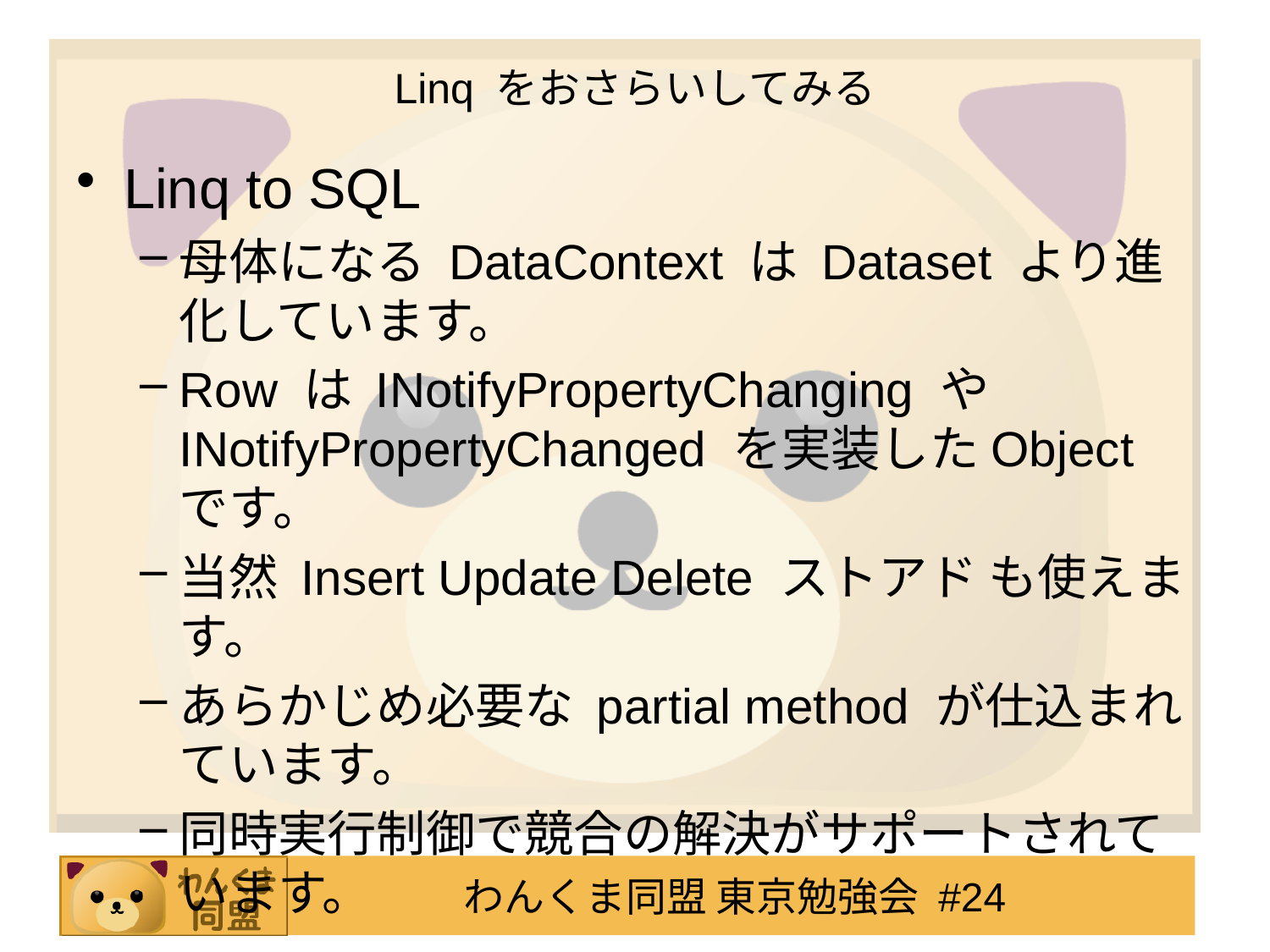

# Linq をおさらいしてみる
Linq to SQL
母体になる DataContext は Dataset より進化しています。
Row は INotifyPropertyChanging や INotifyPropertyChanged を実装したObjectです。
当然 Insert Update Delete ストアド も使えます。
あらかじめ必要な partial method が仕込まれています。
同時実行制御で競合の解決がサポートされています。